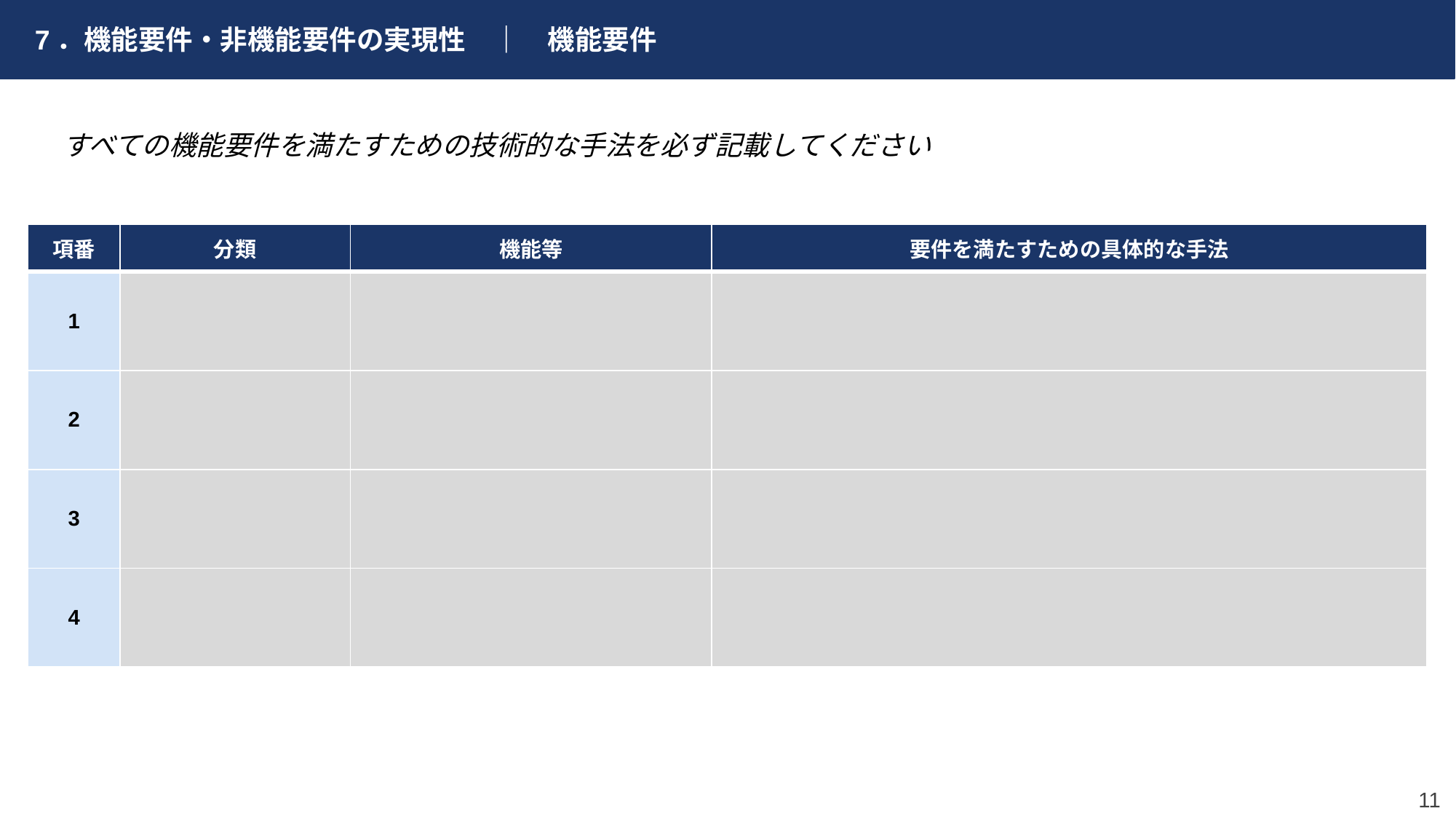

7．機能要件・非機能要件の実現性　｜　機能要件
すべての機能要件を満たすための技術的な手法を必ず記載してください
| 項番 | 分類 | 機能等 | 要件を満たすための具体的な手法 |
| --- | --- | --- | --- |
| 1 |  |  |  |
| 2 |  |  |  |
| 3 |  |  |  |
| 4 |  |  |  |